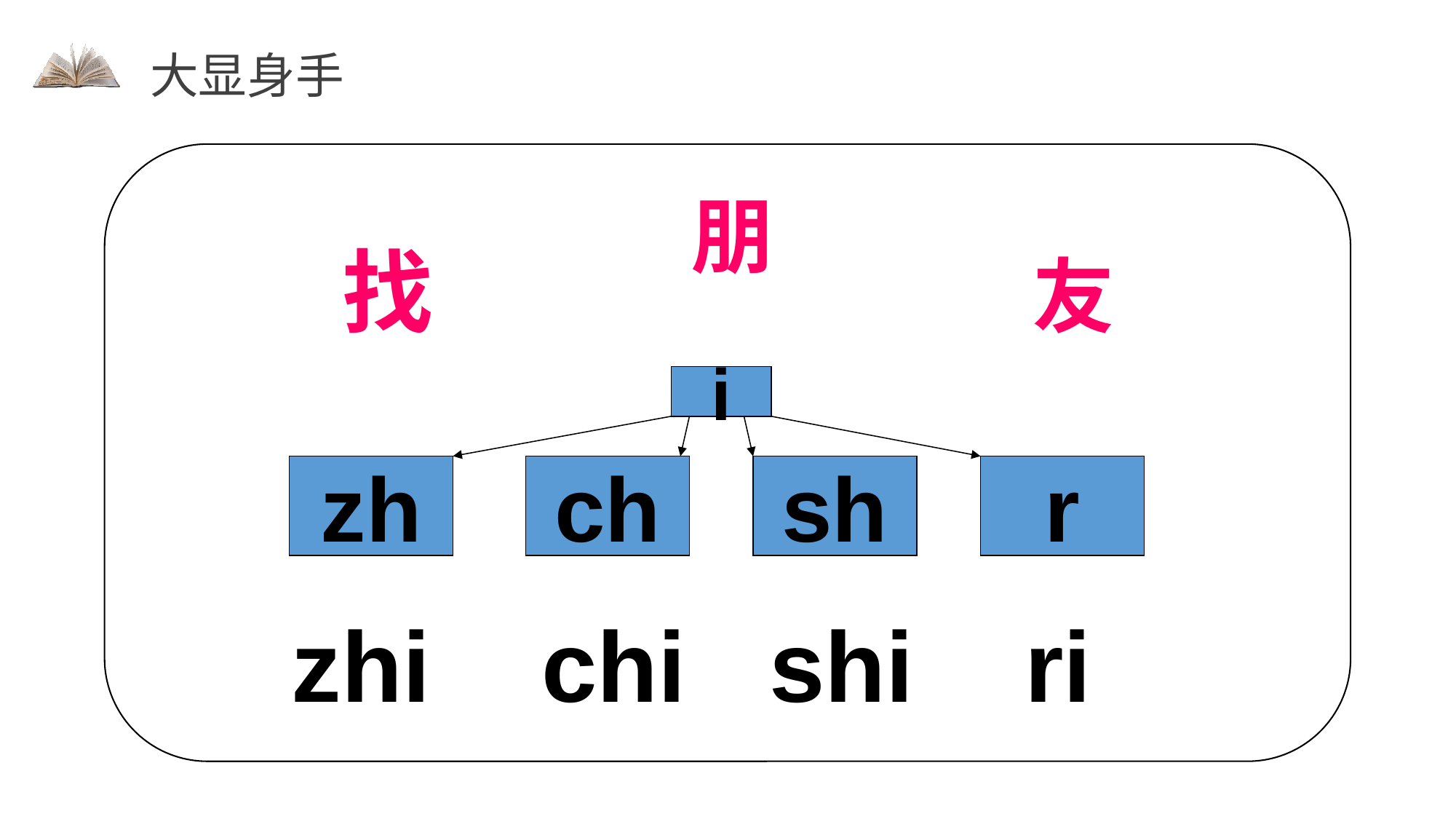

大显身手
朋
找
友
i

zh
ch
sh
r

zhi    chi   shi    ri